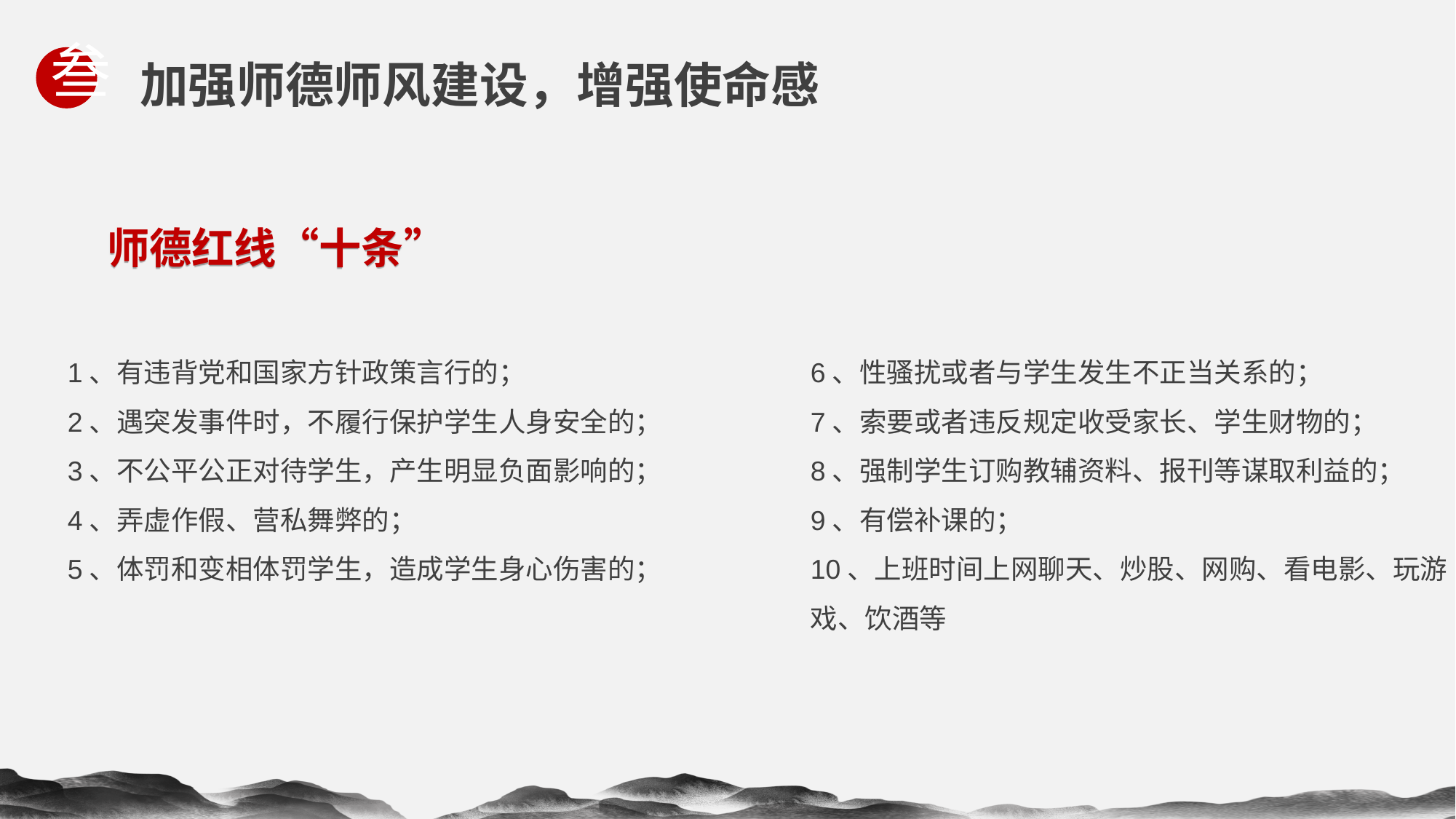

加强师德师风建设，增强使命感
叁

师德红线“十条”
1、有违背党和国家方针政策言行的；
2、遇突发事件时，不履行保护学生人身安全的；
3、不公平公正对待学生，产生明显负面影响的；
4、弄虚作假、营私舞弊的；
5、体罚和变相体罚学生，造成学生身心伤害的；

6、性骚扰或者与学生发生不正当关系的；
7、索要或者违反规定收受家长、学生财物的；
8、强制学生订购教辅资料、报刊等谋取利益的；
9、有偿补课的；
10、上班时间上网聊天、炒股、网购、看电影、玩游戏、饮酒等